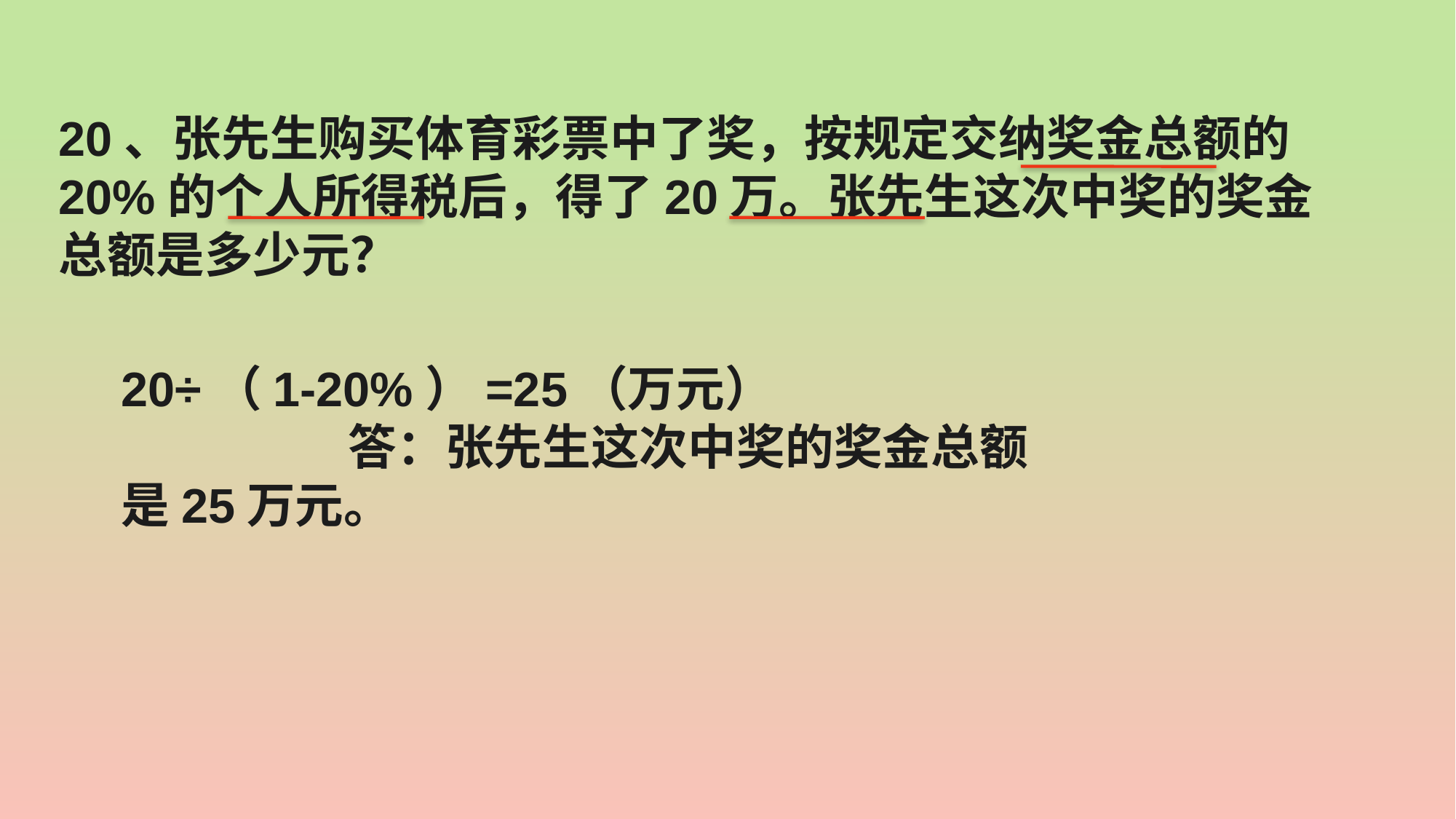

20、张先生购买体育彩票中了奖，按规定交纳奖金总额的20%的个人所得税后，得了20万。张先生这次中奖的奖金总额是多少元？
20÷（1-20%）=25（万元）
                答：张先生这次中奖的奖金总额是25万元。